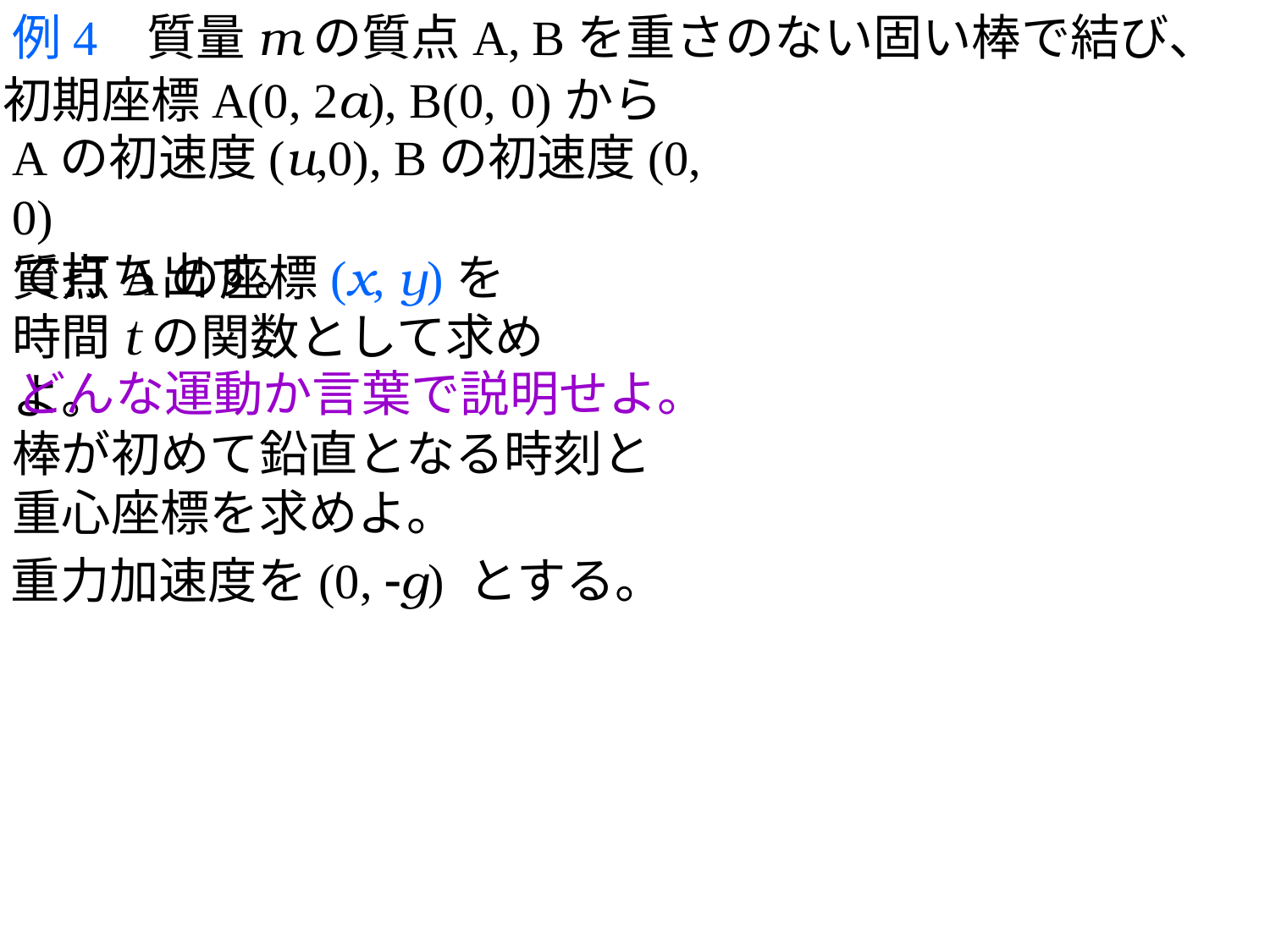

例4   質量mの質点A, Bを重さのない固い棒で結び、
初期座標A(0, 2a), B(0, 0)から
Aの初速度(u,0), Bの初速度(0, 0)
で打ち出す。
質点Aの座標(x, y)を
時間tの関数として求めよ。
どんな運動か言葉で説明せよ。
棒が初めて鉛直となる時刻と
重心座標を求めよ。
重力加速度を(0, −g) とする。